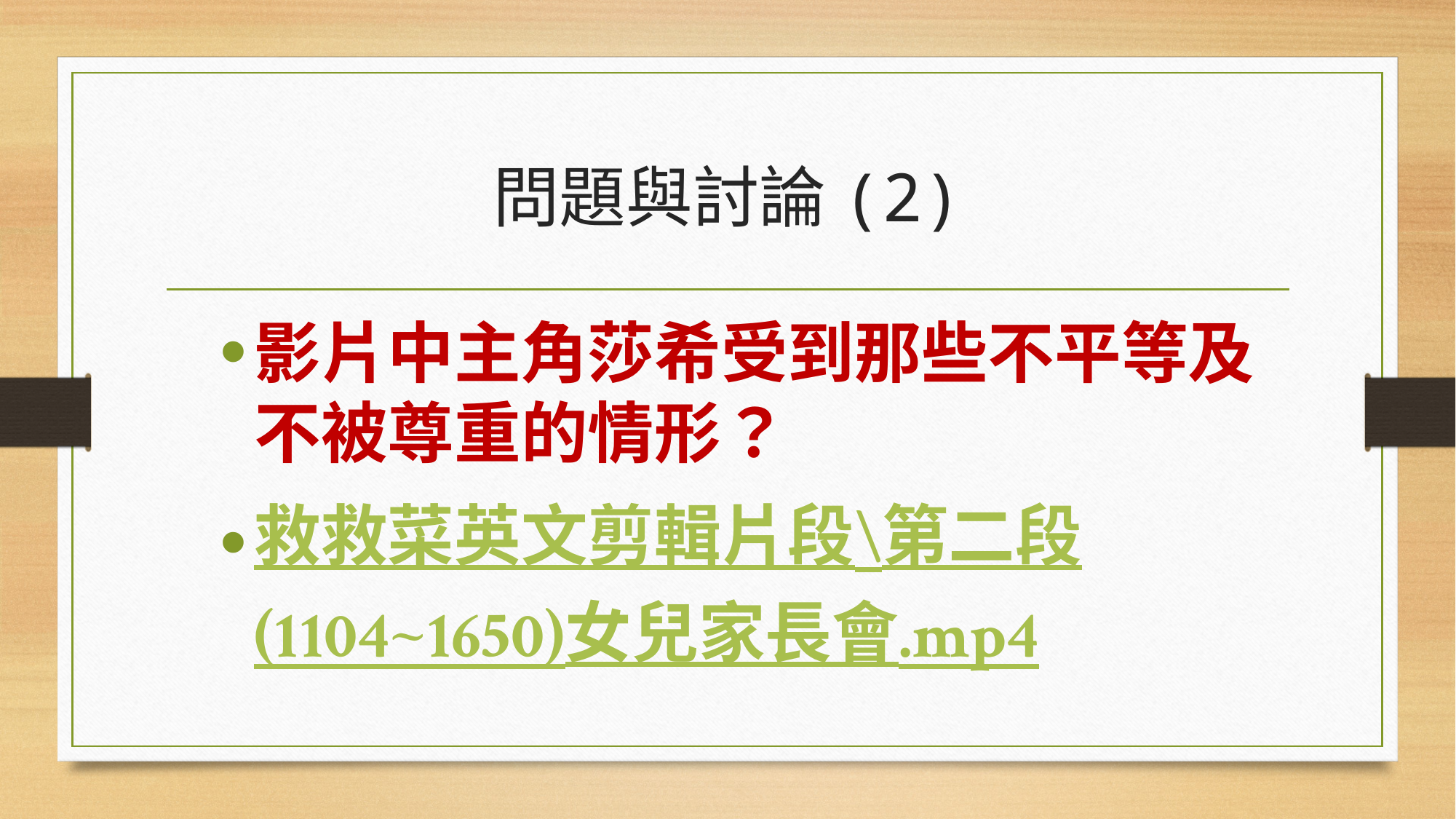

# 問題與討論(2)
影片中主角莎希受到那些不平等及不被尊重的情形？
救救菜英文剪輯片段\第二段(1104~1650)女兒家長會.mp4